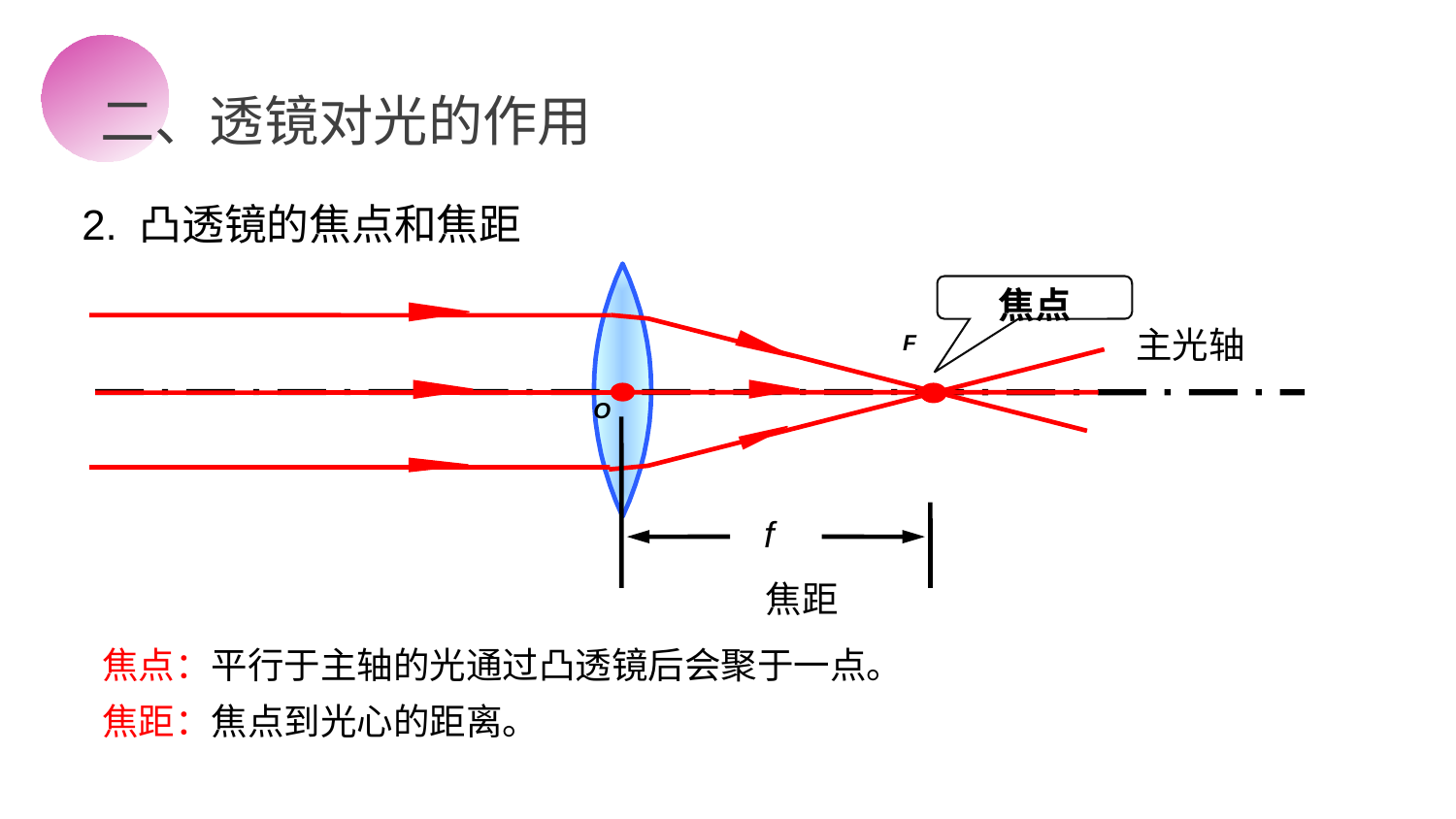

二、透镜对光的作用
2. 凸透镜的焦点和焦距

焦点
主光轴

F
O

f

焦距
焦点：平行于主轴的光通过凸透镜后会聚于一点。
焦距：焦点到光心的距离。